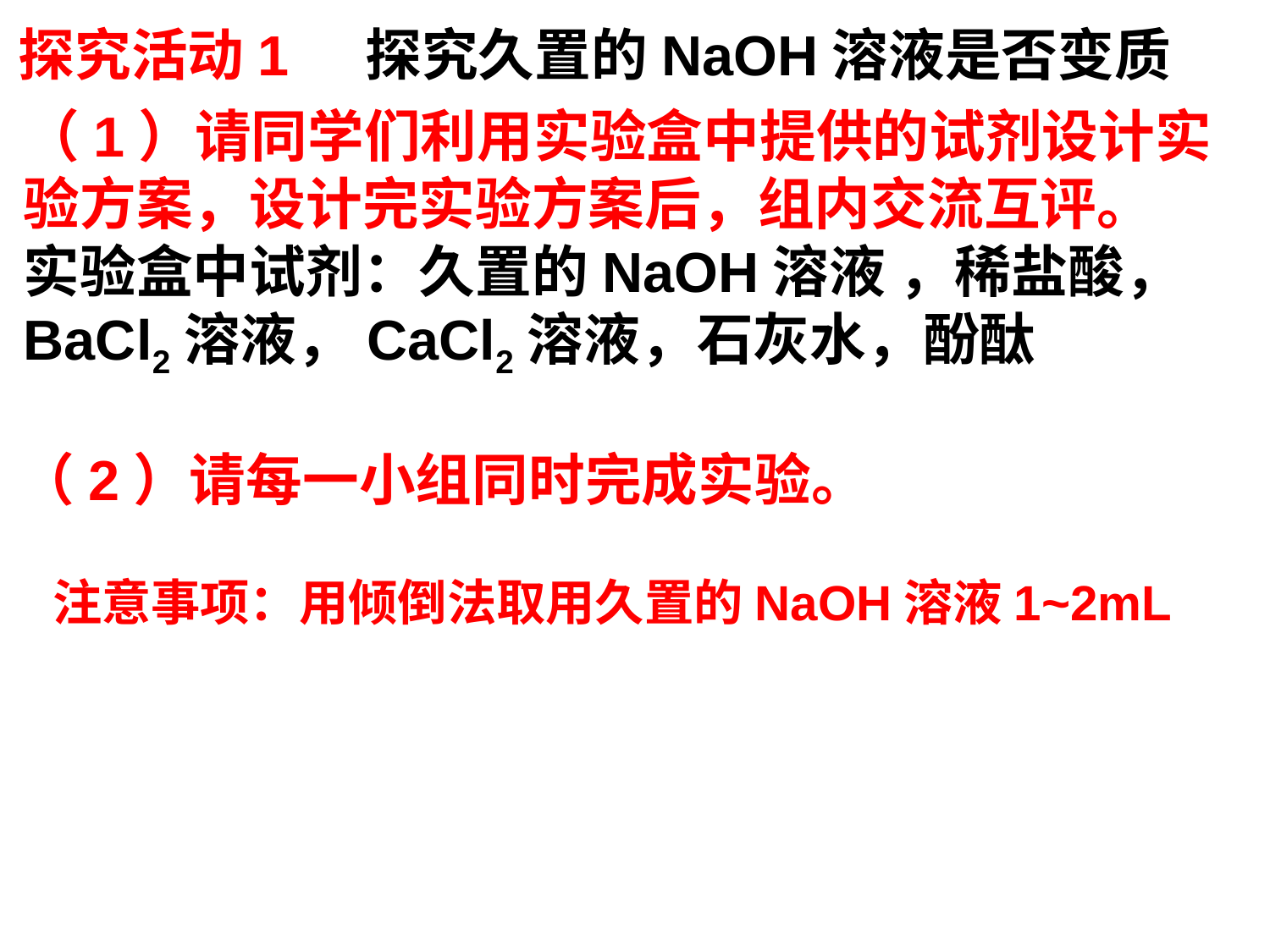

探究活动1    探究久置的NaOH溶液是否变质
（1）请同学们利用实验盒中提供的试剂设计实验方案，设计完实验方案后，组内交流互评。
实验盒中试剂：久置的NaOH溶液 ，稀盐酸，BaCl2溶液，CaCl2溶液，石灰水，酚酞
（2）请每一小组同时完成实验。

  注意事项：用倾倒法取用久置的NaOH溶液1~2mL